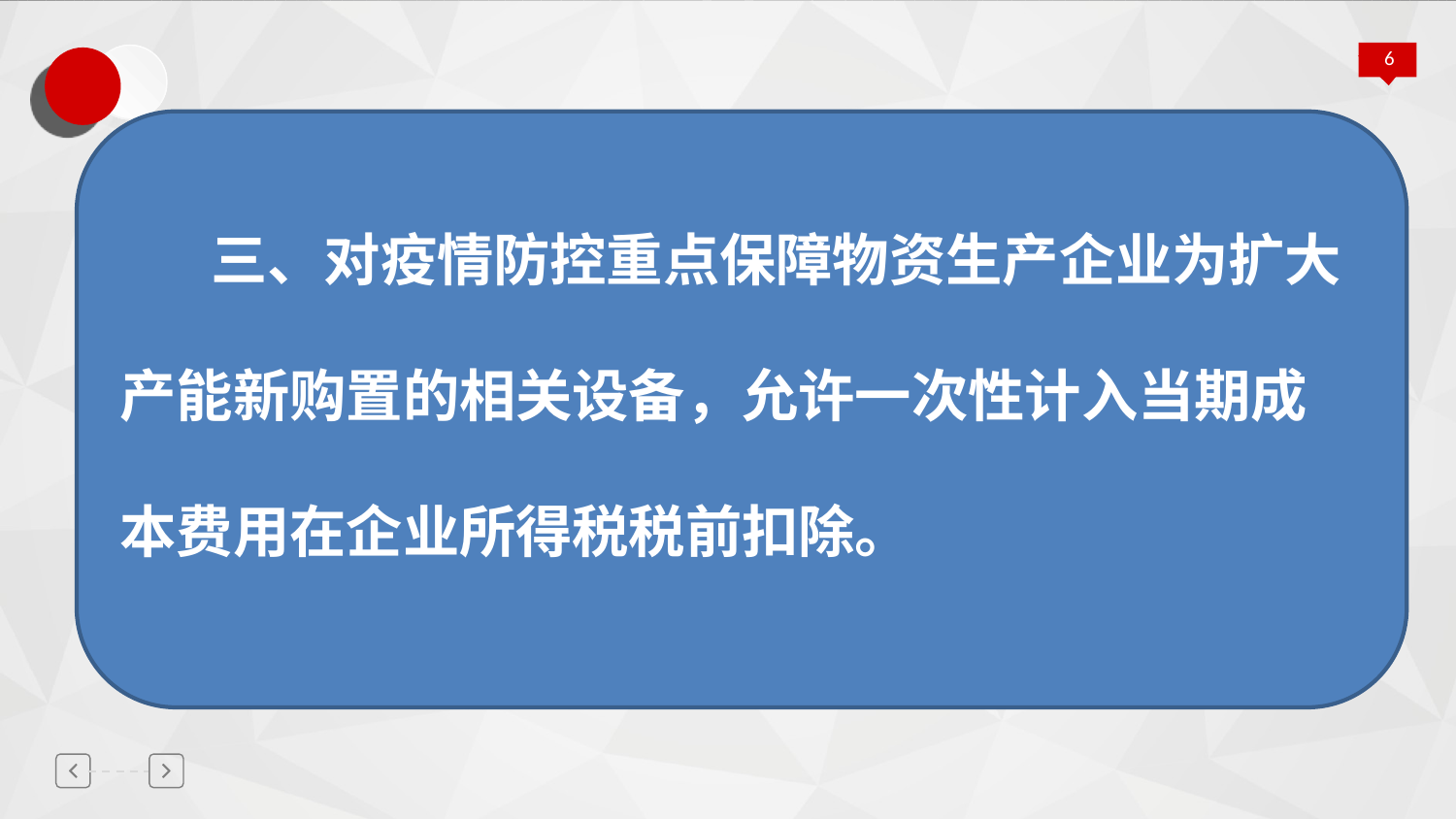

三、对疫情防控重点保障物资生产企业为扩大产能新购置的相关设备，允许一次性计入当期成本费用在企业所得税税前扣除。